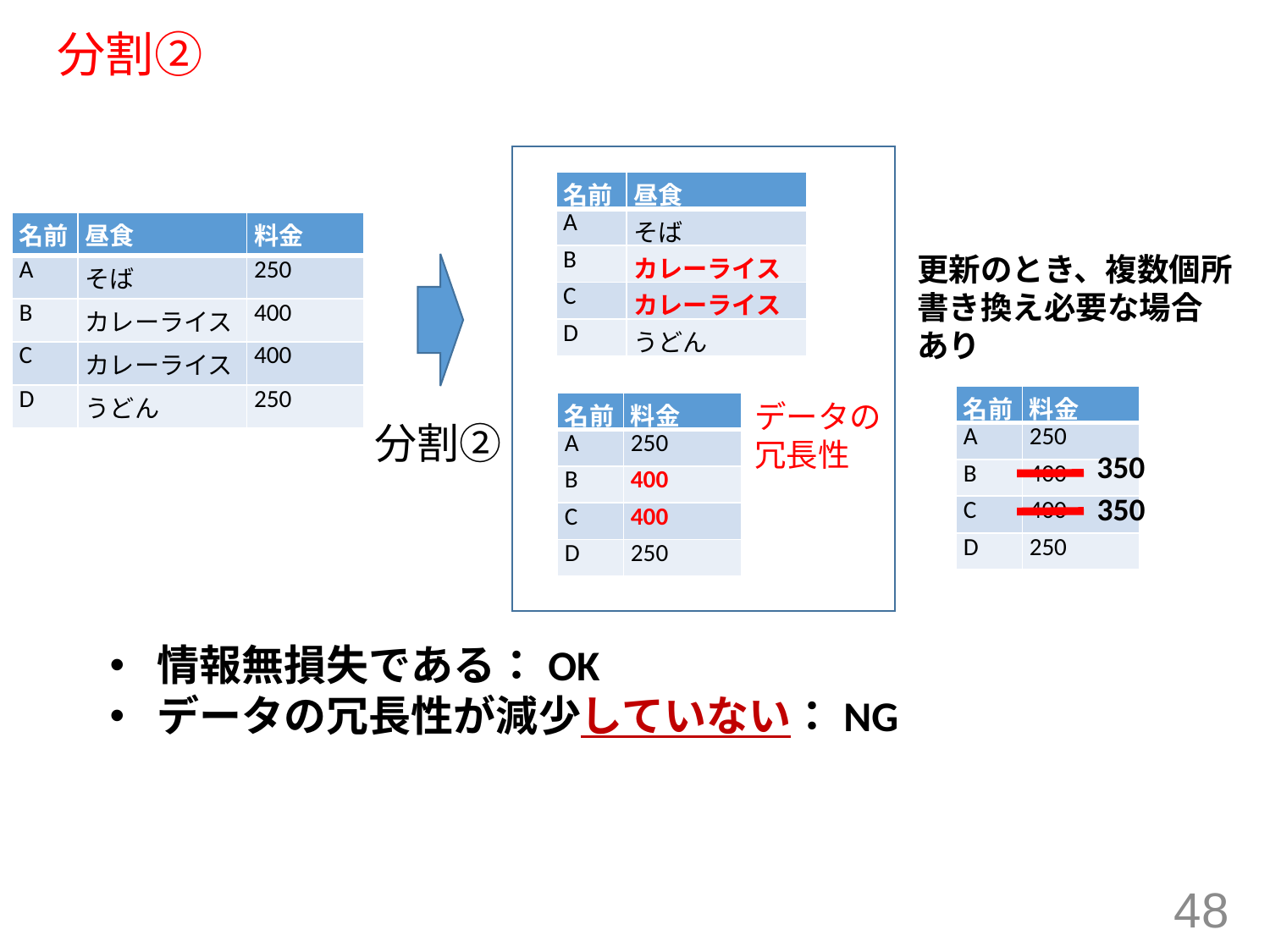

# 分割②

| 名前 | 昼食 |
| --- | --- |
| A | そば |
| B | カレーライス |
| C | カレーライス |
| D | うどん |
| 名前 | 昼食 | 料金 |
| --- | --- | --- |
| A | そば | 250 |
| B | カレーライス | 400 |
| C | カレーライス | 400 |
| D | うどん | 250 |
更新のとき、複数個所
書き換え必要な場合
あり

| 名前 | 料金 |
| --- | --- |
| A | 250 |
| B | 400 |
| C | 400 |
| D | 250 |
データの
冗長性
| 名前 | 料金 |
| --- | --- |
| A | 250 |
| B | 400 |
| C | 400 |
| D | 250 |
分割②
350
350
情報無損失である：OK
データの冗長性が減少していない：NG
48